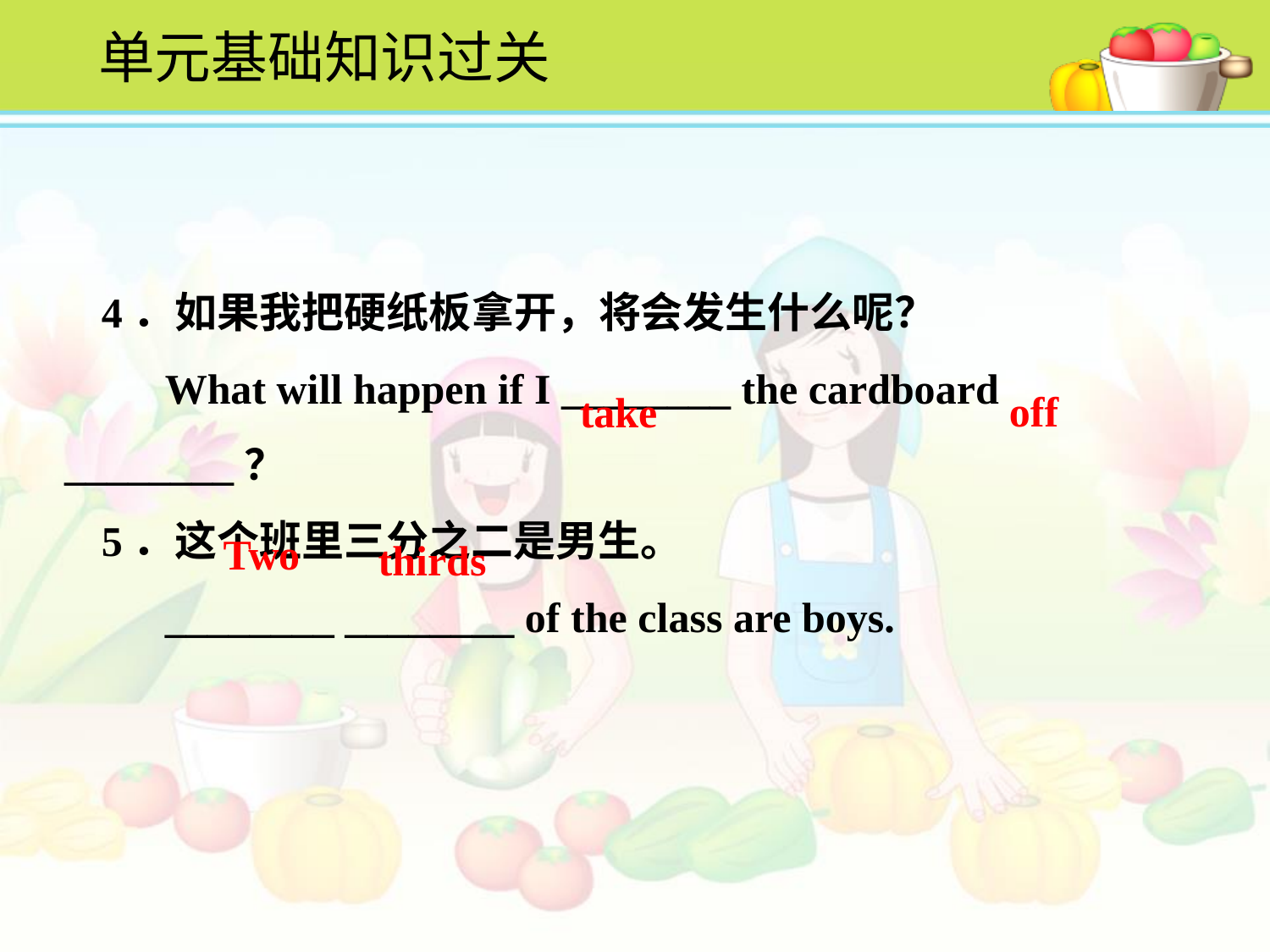

单元基础知识过关
4．如果我把硬纸板拿开，将会发生什么呢？
      What will happen if I ________ the cardboard ________？
5．这个班里三分之二是男生。
      ________ ________ of the class are boys.
off
take
Two
thirds